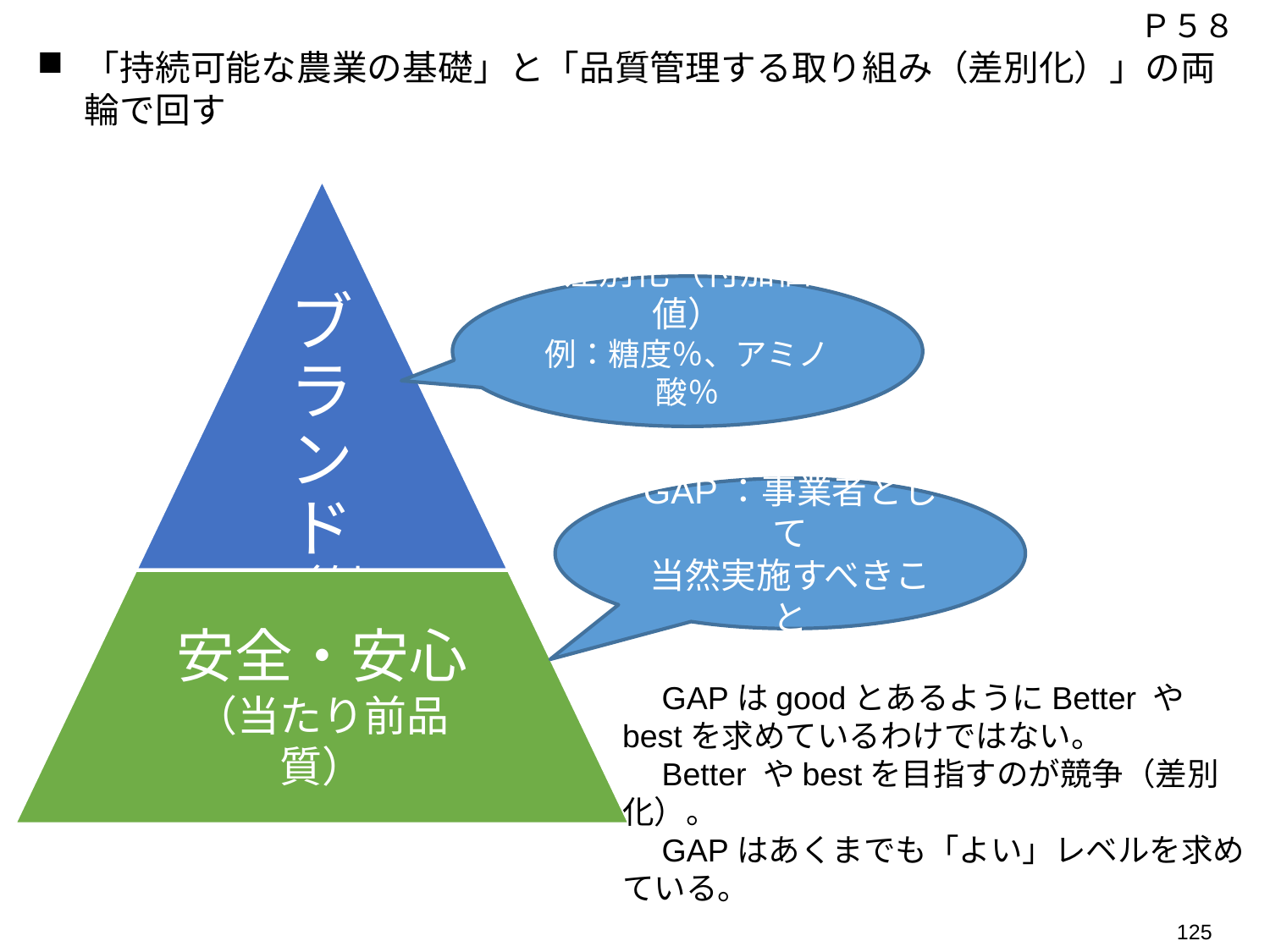

Ｐ５８
「持続可能な農業の基礎」と「品質管理する取り組み（差別化）」の両輪で回す

ブランド
（魅力的品質）
GAP
（ｺﾝﾌﾟﾗｲｱﾝｽ
・国際調和）
差別化（付加価値）
例：糖度％、アミノ酸％
GAP：事業者として
当然実施すべきこと
安全・安心
（当たり前品質）
　GAPはgoodとあるようにBetter やbestを求めているわけではない。
　Better やbestを目指すのが競争（差別化）。
　GAPはあくまでも「よい」レベルを求めている。
125